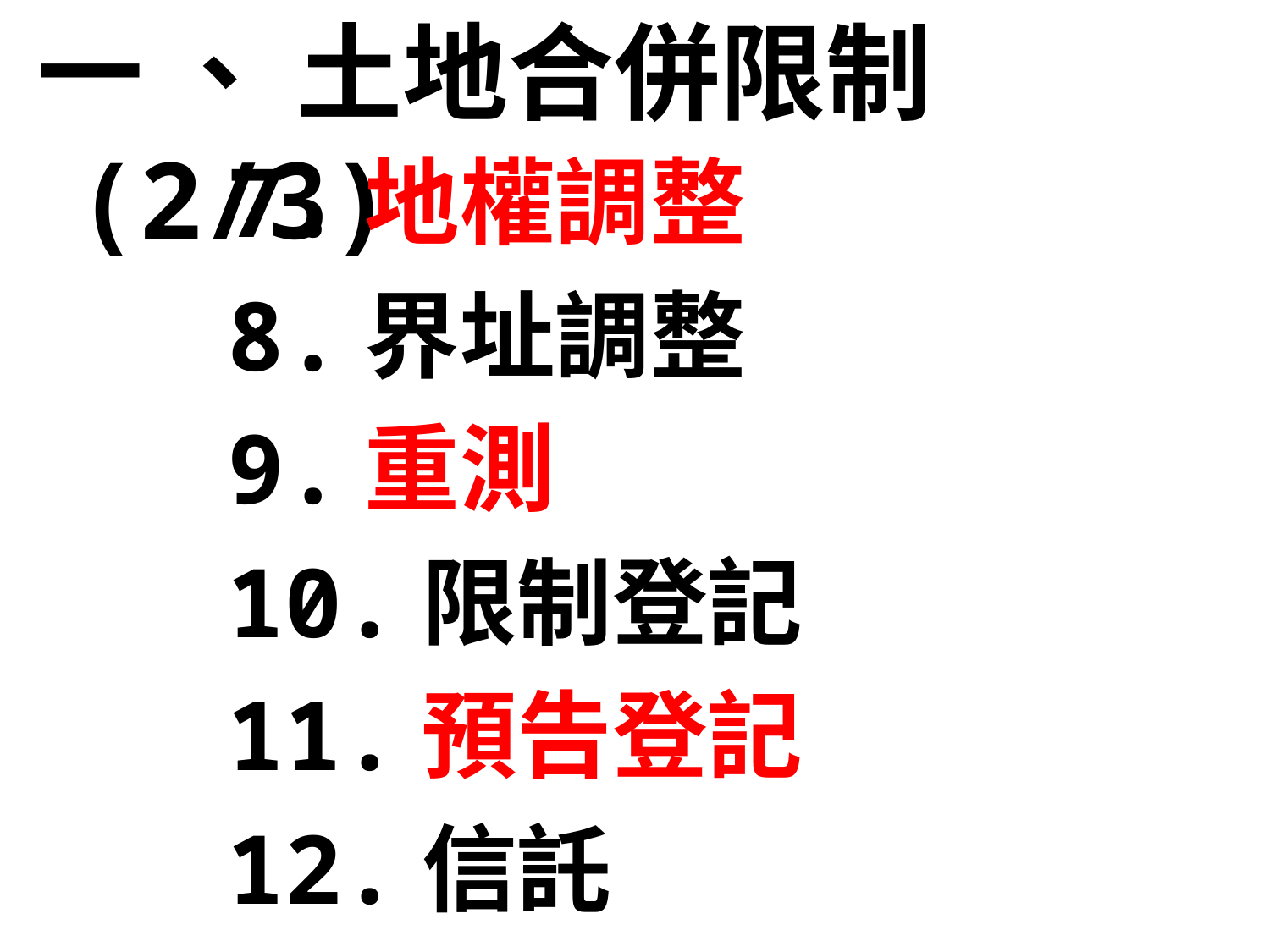

一 、 土地合併限制(2/3)

7.地權調整
8.界址調整
9.重測
10.限制登記
11.預告登記
12.信託